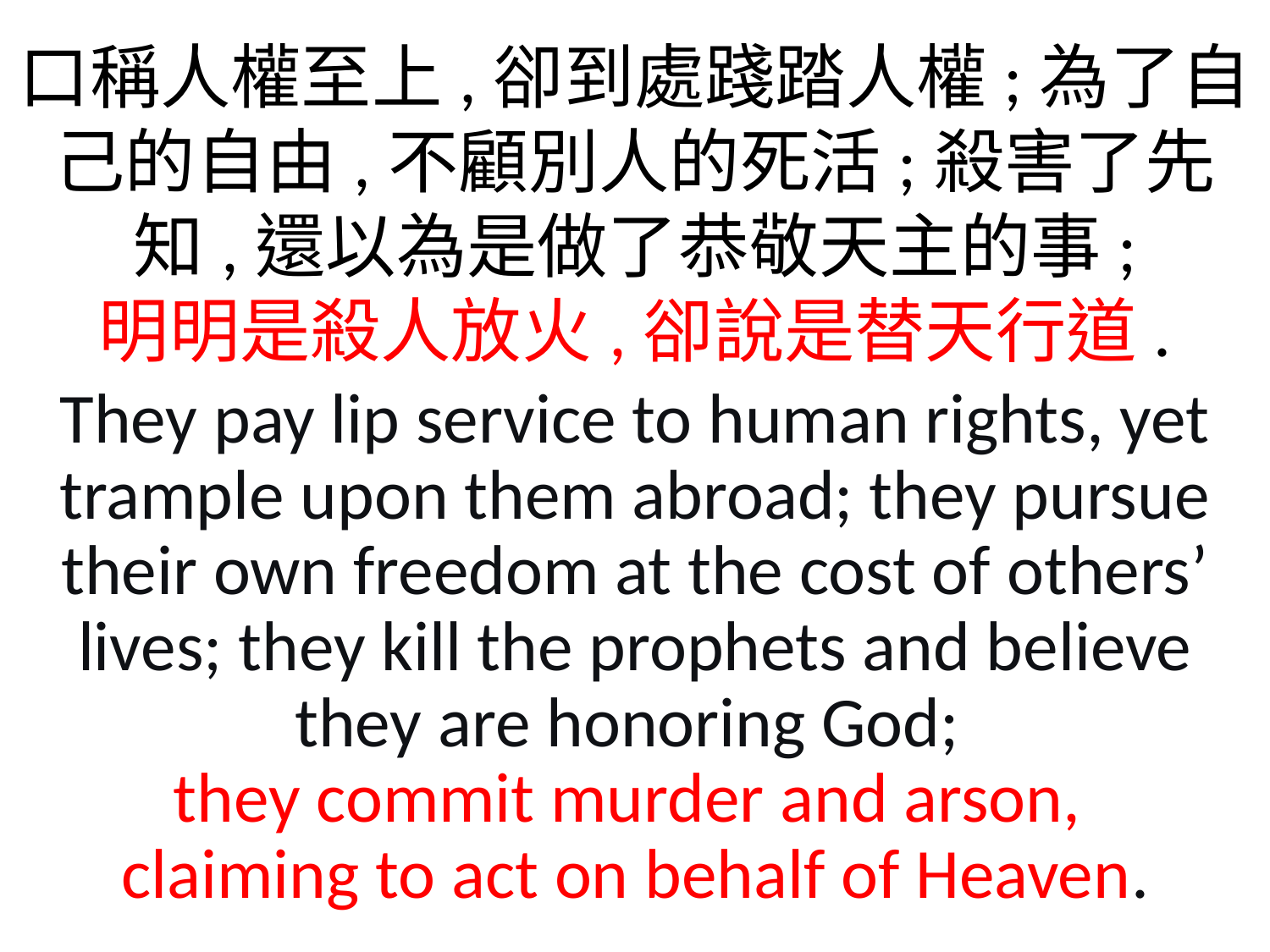

口稱人權至上,卻到處踐踏人權;為了自己的自由,不顧別人的死活;殺害了先知,還以為是做了恭敬天主的事;
明明是殺人放火,卻說是替天行道.
They pay lip service to human rights, yet trample upon them abroad; they pursue their own freedom at the cost of others’ lives; they kill the prophets and believe they are honoring God;
they commit murder and arson,
claiming to act on behalf of Heaven.